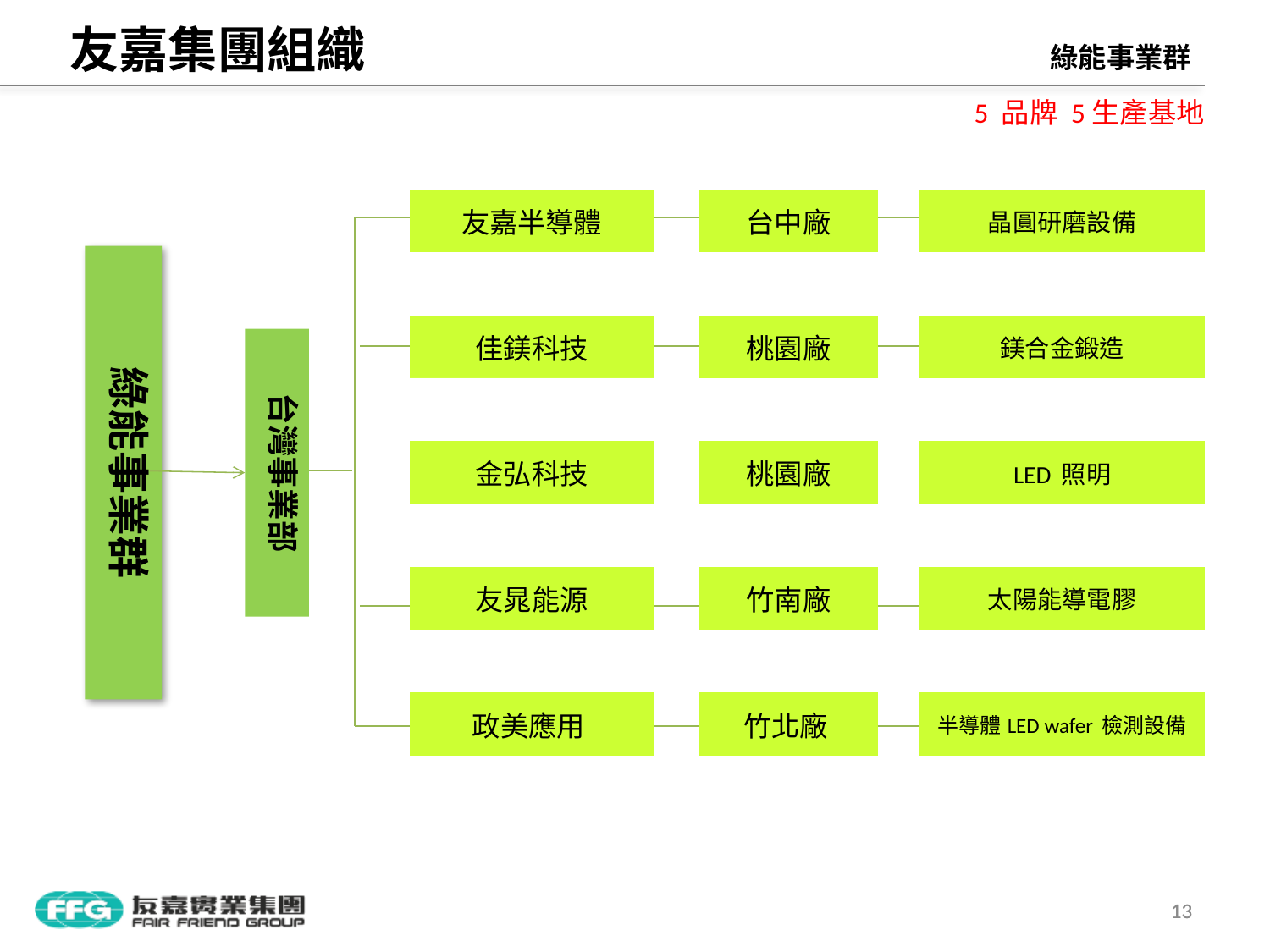

友嘉集團組織
綠能事業群
5 品牌 5生產基地
| 友嘉半導體 |
| --- |
|  |
| 佳鎂科技 |
|  |
| 金弘科技 |
|  |
| 友晁能源 |
|  |
| 政美應用 |
| 台中廠 |
| --- |
|  |
| 桃園廠 |
|  |
| 桃園廠 |
|  |
| 竹南廠 |
|  |
| 竹北廠 |
| 晶圓研磨設備 |
| --- |
|  |
| 鎂合金鍛造 |
|  |
| LED 照明 |
|  |
| 太陽能導電膠 |
|  |
| 半導體LED wafer 檢測設備 |
綠能事業群
台灣事業部